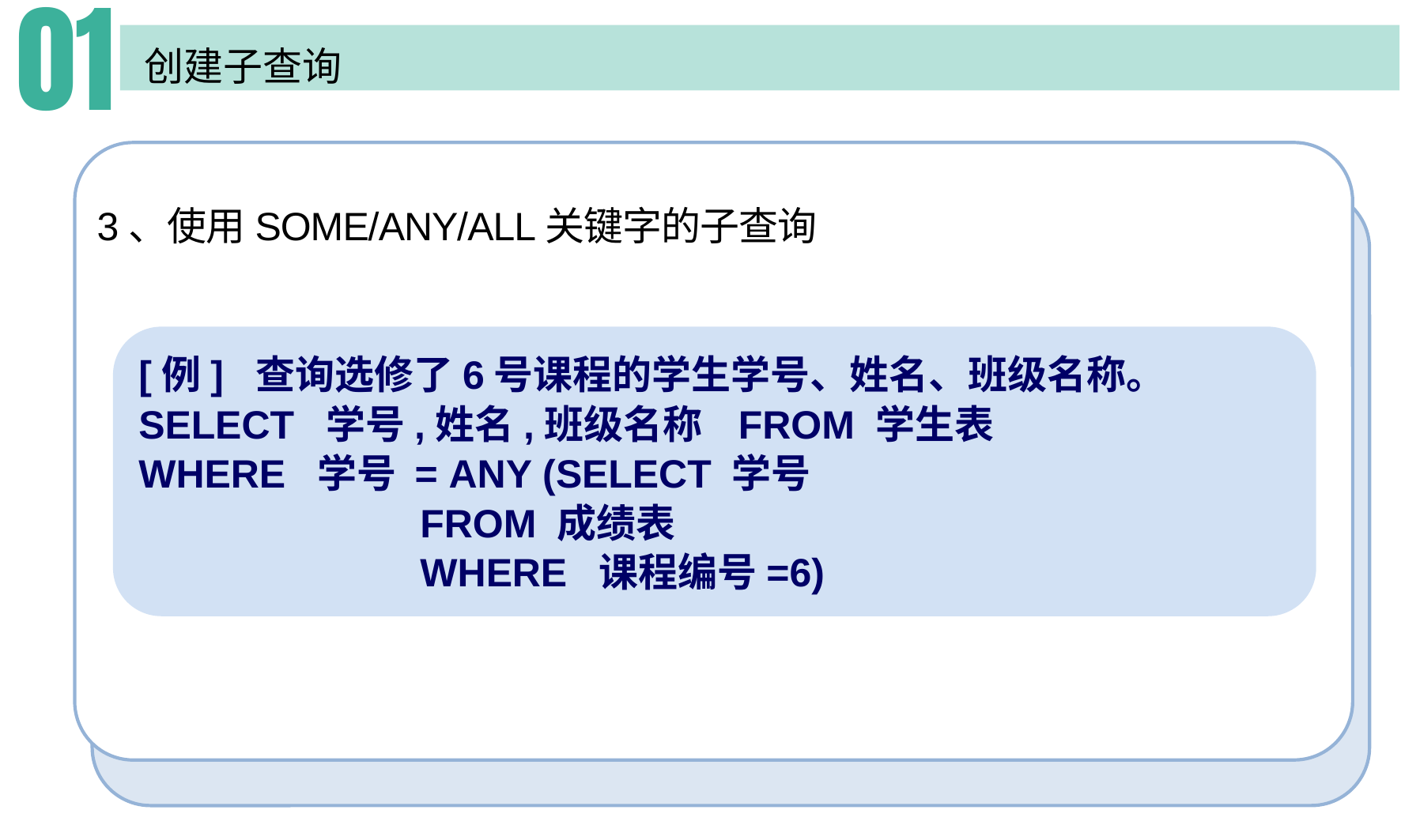

01

创建子查询

3、使用SOME/ANY/ALL关键字的子查询

[例]  查询选修了6号课程的学生学号、姓名、班级名称。
SELECT  学号,姓名,班级名称   FROM 学生表
WHERE  学号 = ANY (SELECT 学号
         		    FROM 成绩表
         		    WHERE  课程编号=6)